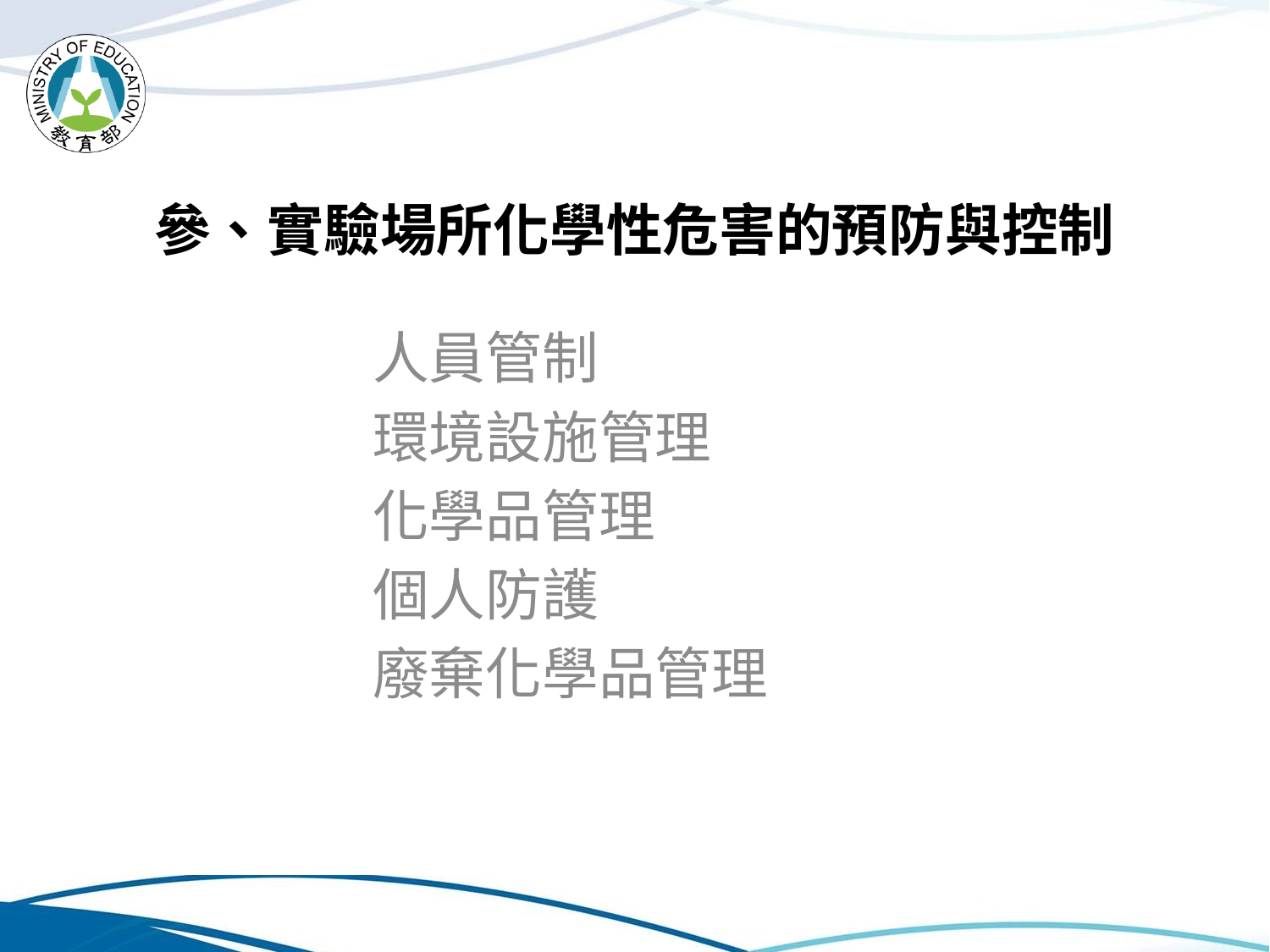

# 參、實驗場所化學性危害的預防與控制
人員管制
環境設施管理
化學品管理
個人防護
廢棄化學品管理
31